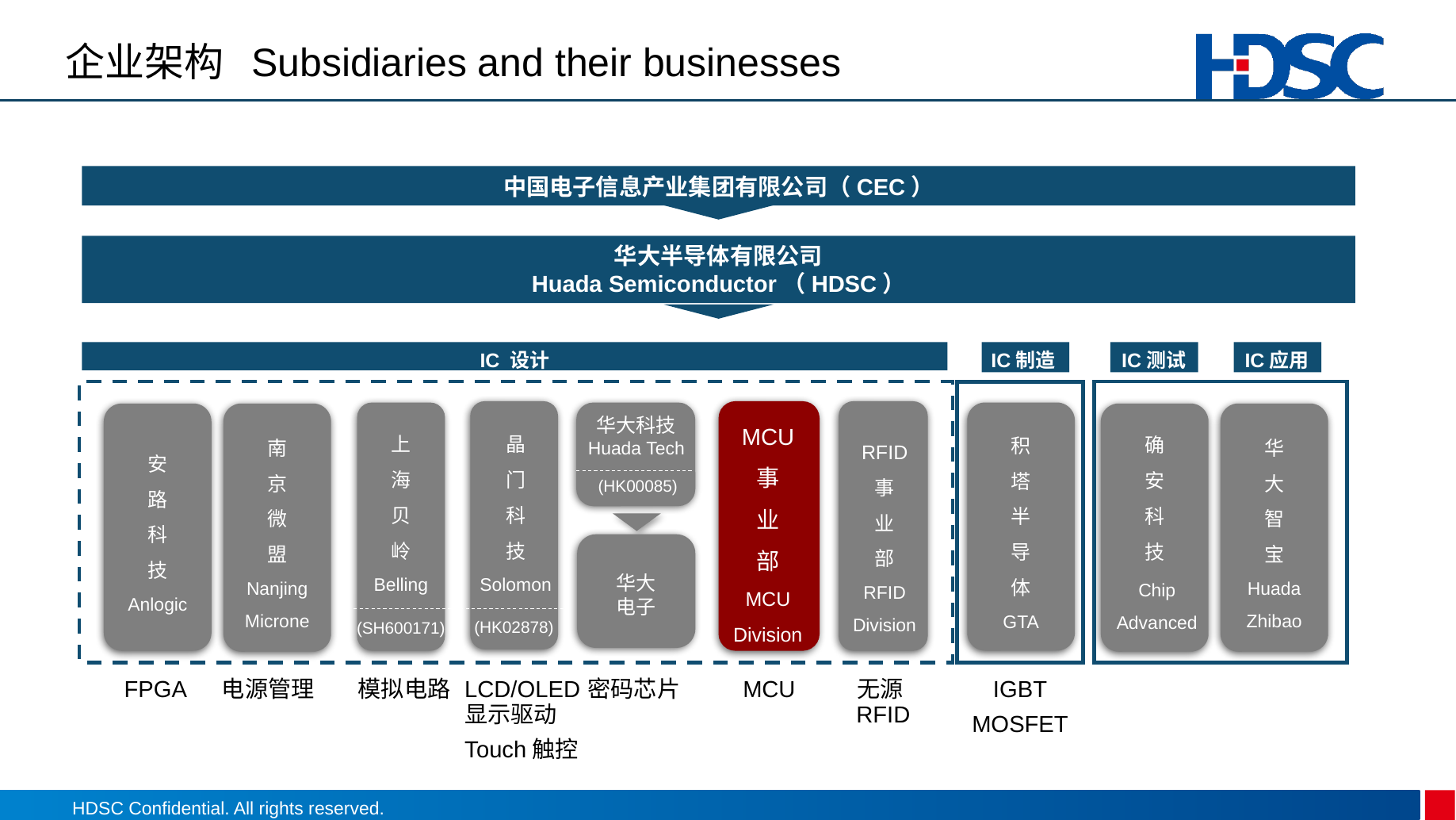

# 企业架构  Subsidiaries and their businesses
中国电子信息产业集团有限公司（CEC）

华大半导体有限公司
Huada Semiconductor（HDSC）

IC 设计
IC制造

IC测试

IC应用

MCU
事
业
部
MCU Division

积
塔
半
导
体
GTA

安
路
科
技
Anlogic
南
京
微
盟
Nanjing Microne
确
安
科
技

华
大
智
宝
Huada Zhibao
华大科技
Huada Tech
上
海
贝
岭
Belling
晶
门
科
技
Solomon
RFID
事
业
部
RFID Division
(HK00085)

华大
电子
Chip Advanced
(HK02878)
(SH600171)
FPGA
电源管理
模拟电路
LCD/OLED显示驱动
Touch触控
密码芯片
MCU
无源RFID
IGBT
MOSFET